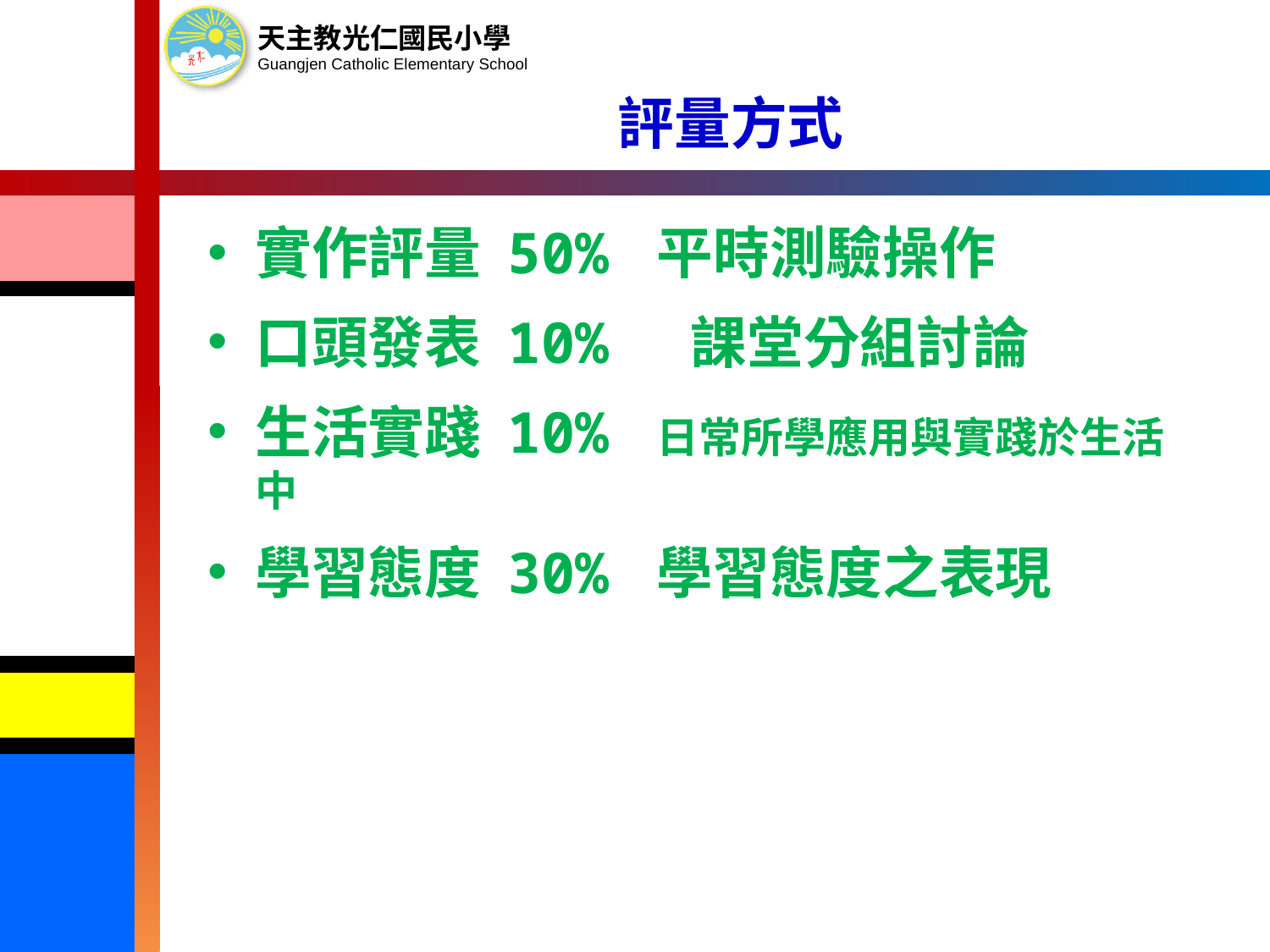

# 評量方式
實作評量 50% 平時測驗操作
口頭發表 10%  課堂分組討論
生活實踐 10% 日常所學應用與實踐於生活中
學習態度 30% 學習態度之表現